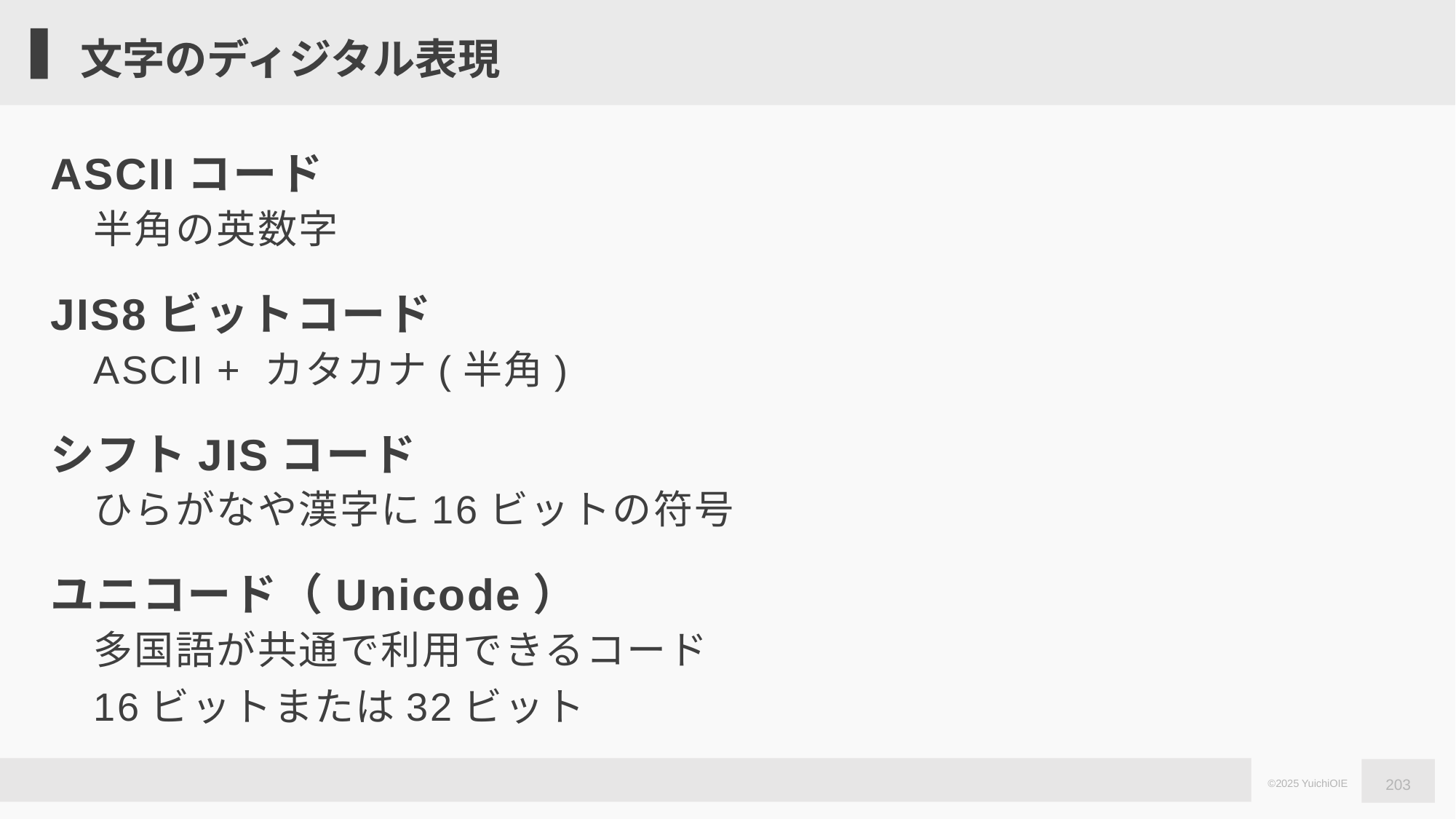

# 文字のディジタル表現
ASCIIコード
半角の英数字
JIS8ビットコード
ASCII + カタカナ(半角)
シフトJISコード
ひらがなや漢字に16ビットの符号
ユニコード（Unicode）
多国語が共通で利用できるコード
16ビットまたは32ビット

203